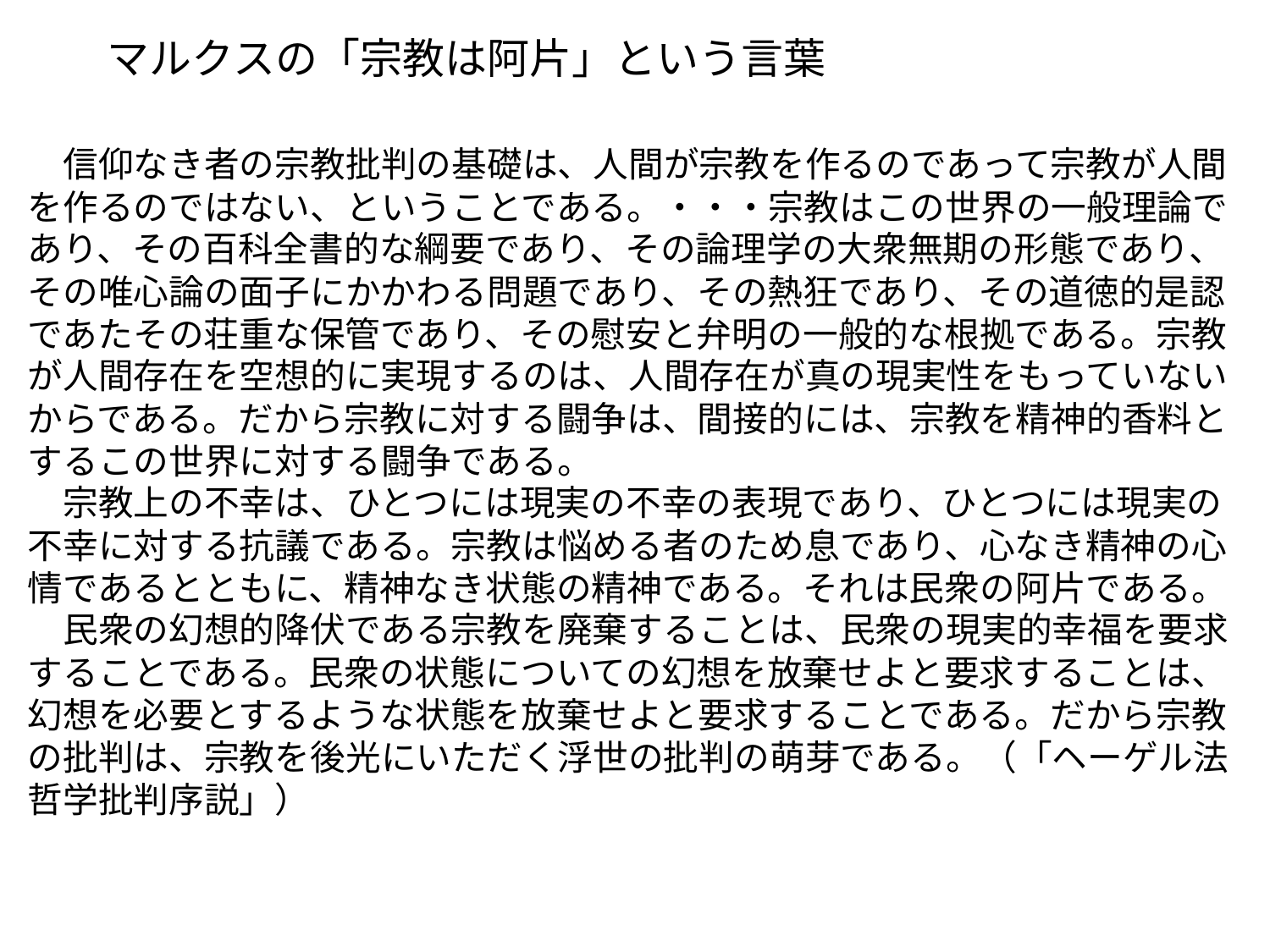

マルクスの「宗教は阿片」という言葉
　信仰なき者の宗教批判の基礎は、人間が宗教を作るのであって宗教が人間を作るのではない、ということである。・・・宗教はこの世界の一般理論であり、その百科全書的な綱要であり、その論理学の大衆無期の形態であり、その唯心論の面子にかかわる問題であり、その熱狂であり、その道徳的是認であたその荘重な保管であり、その慰安と弁明の一般的な根拠である。宗教が人間存在を空想的に実現するのは、人間存在が真の現実性をもっていないからである。だから宗教に対する闘争は、間接的には、宗教を精神的香料とするこの世界に対する闘争である。
　宗教上の不幸は、ひとつには現実の不幸の表現であり、ひとつには現実の不幸に対する抗議である。宗教は悩める者のため息であり、心なき精神の心情であるとともに、精神なき状態の精神である。それは民衆の阿片である。
　民衆の幻想的降伏である宗教を廃棄することは、民衆の現実的幸福を要求することである。民衆の状態についての幻想を放棄せよと要求することは、幻想を必要とするような状態を放棄せよと要求することである。だから宗教の批判は、宗教を後光にいただく浮世の批判の萌芽である。（「ヘーゲル法哲学批判序説」）